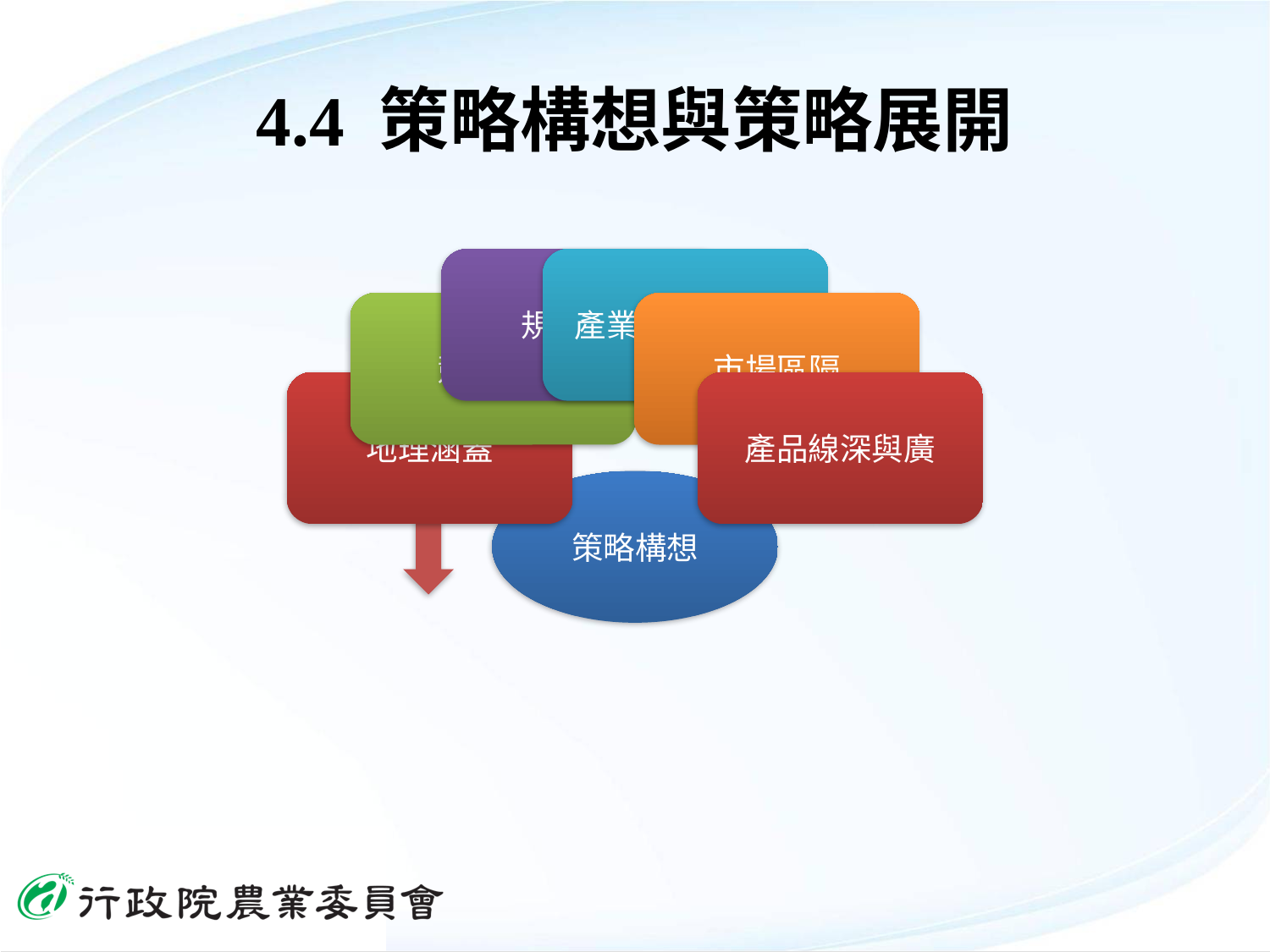

# 4.4 策略構想與策略展開
策略構想
產業價值鏈佈局
市場區隔
產品線深與廣
規模經濟
地理涵蓋
 競爭武器